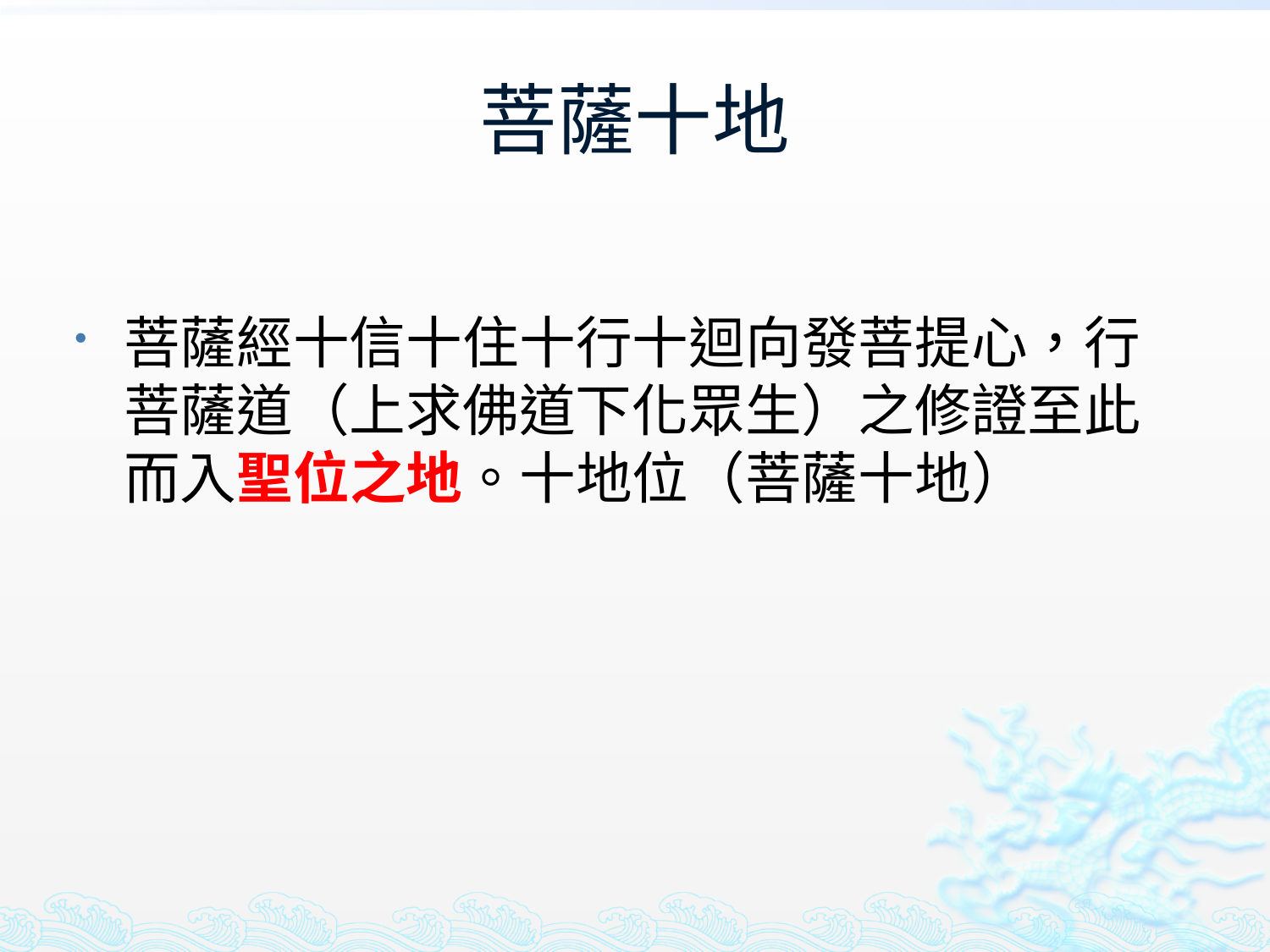

# 菩薩十地

菩薩經十信十住十行十迴向發菩提心，行菩薩道（上求佛道下化眾生）之修證至此而入聖位之地。十地位（菩薩十地）